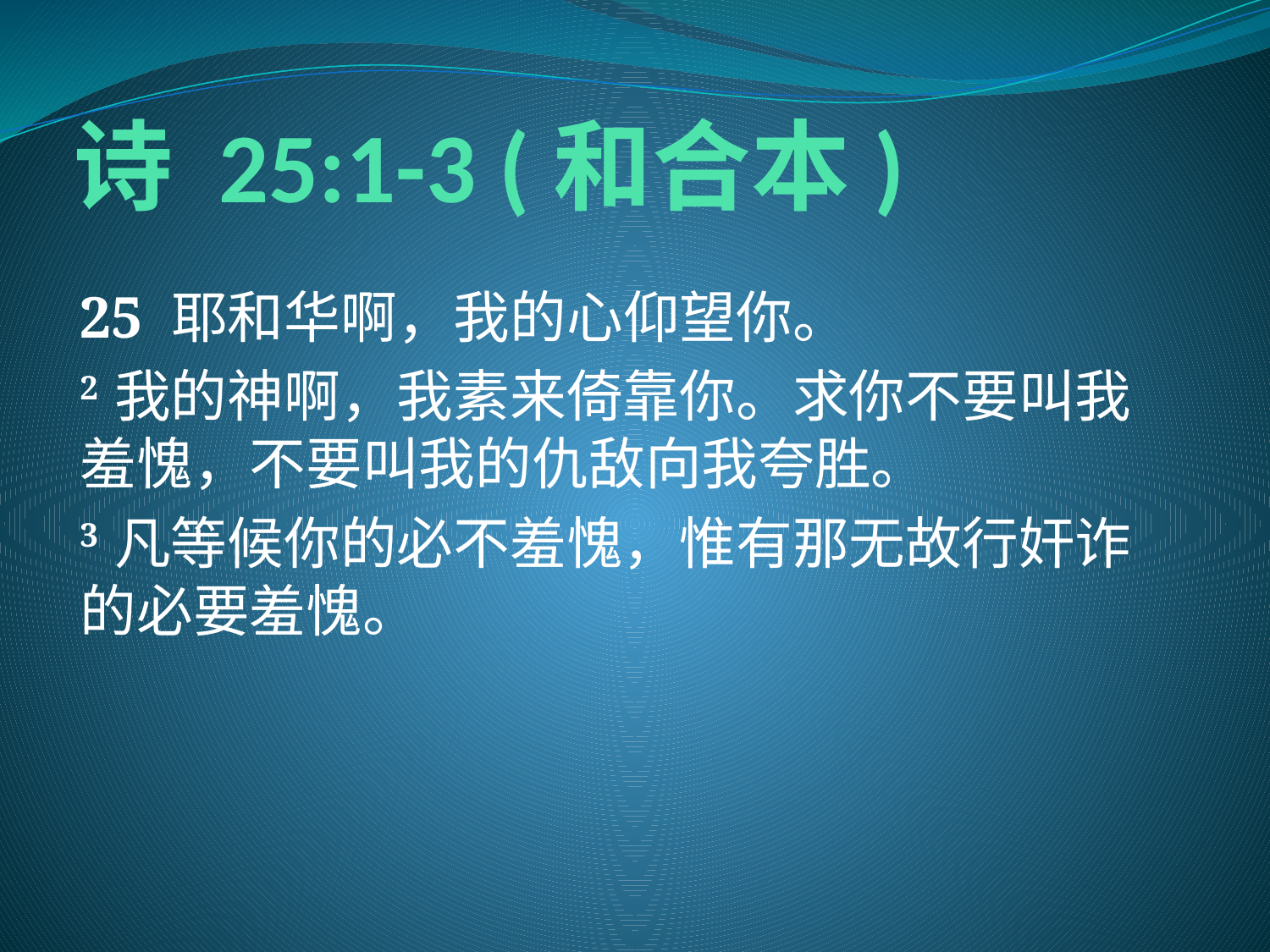

# 诗 25:1-3 (和合本)
25 耶和华啊，我的心仰望你。
2 我的神啊，我素来倚靠你。求你不要叫我羞愧，不要叫我的仇敌向我夸胜。
3 凡等候你的必不羞愧，惟有那无故行奸诈的必要羞愧。